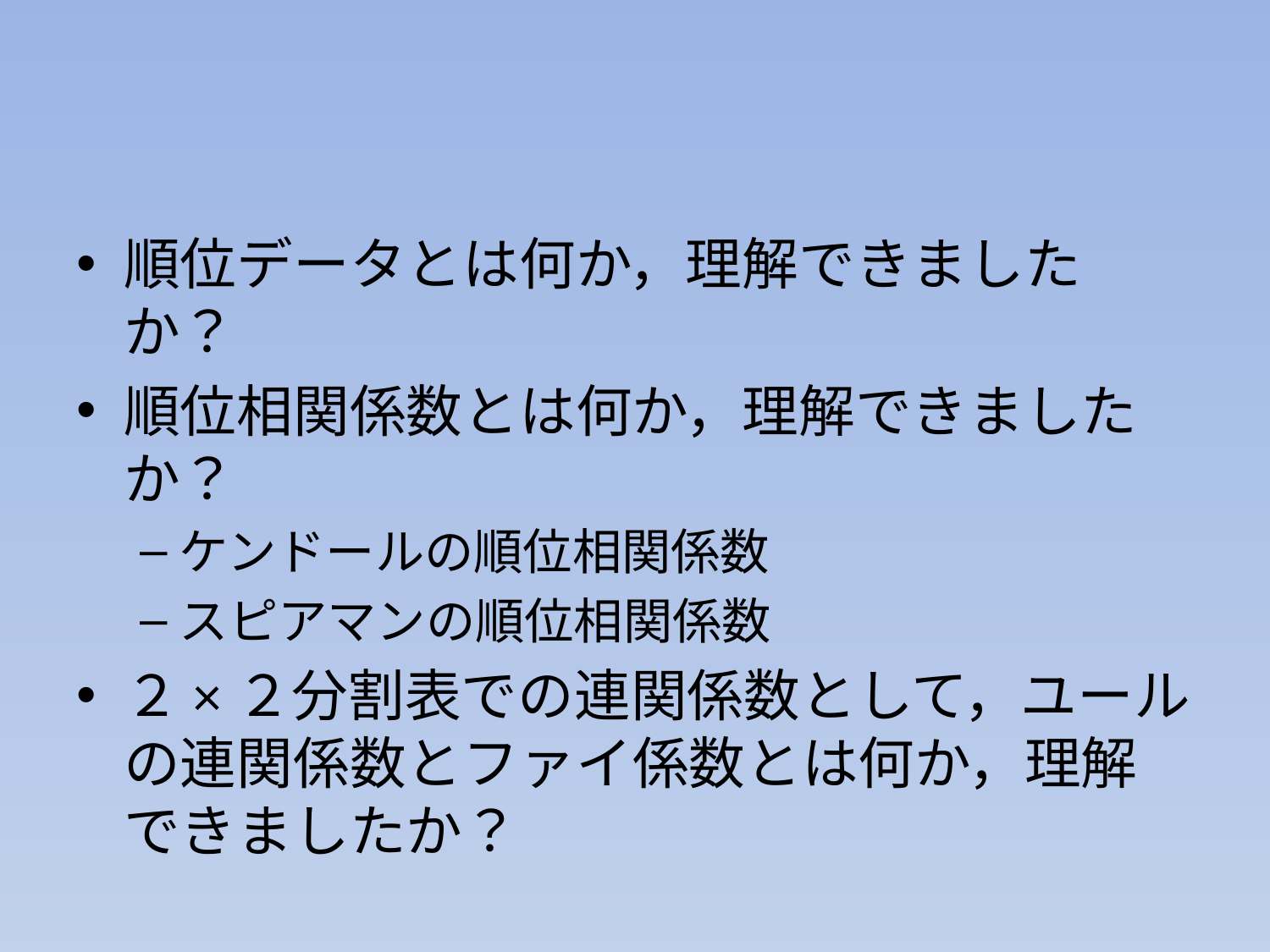

#
順位データとは何か，理解できましたか？
順位相関係数とは何か，理解できましたか？
ケンドールの順位相関係数
スピアマンの順位相関係数
２×２分割表での連関係数として，ユールの連関係数とファイ係数とは何か，理解できましたか？